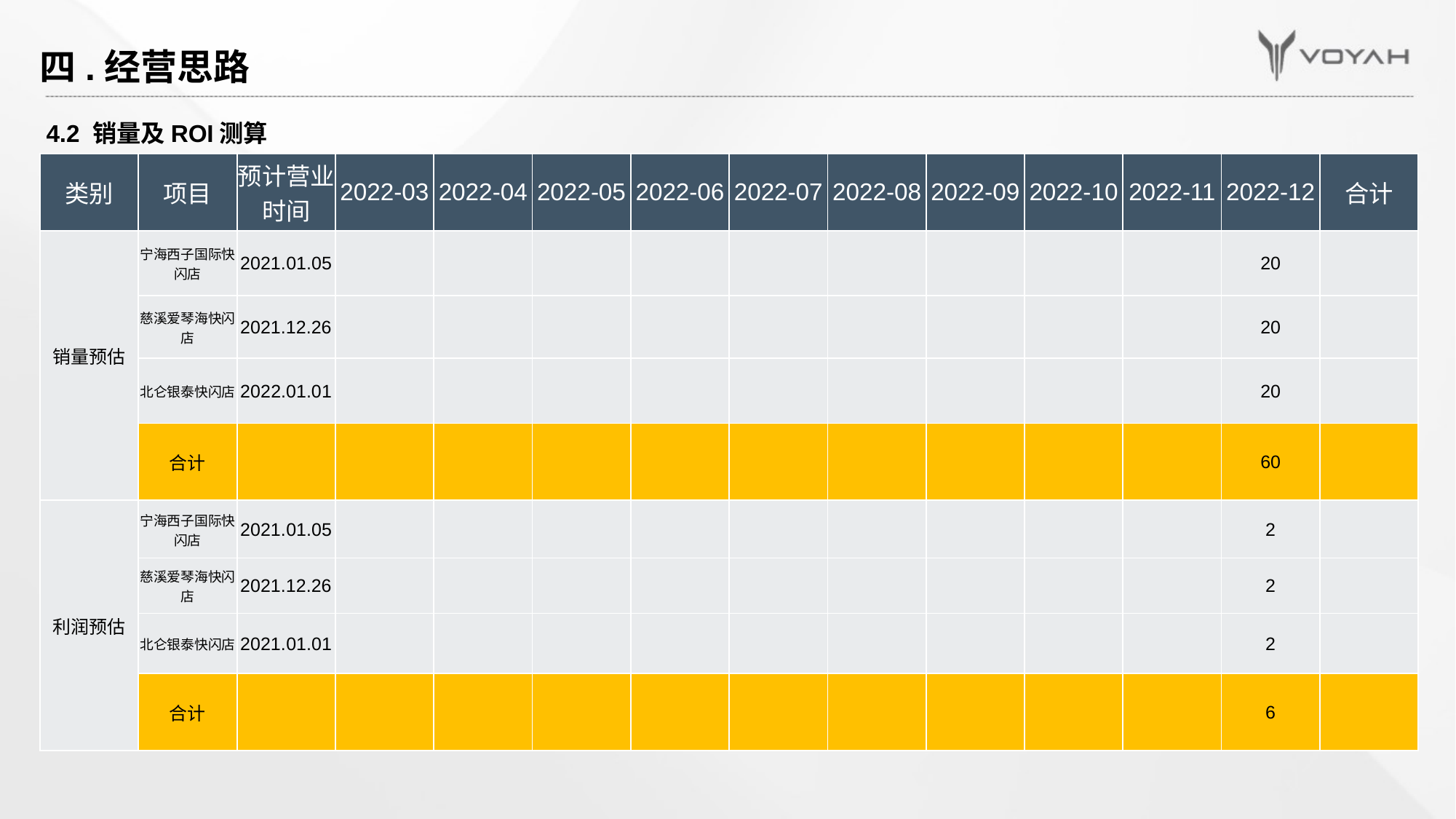

四.经营思路
# 4.2 销量及ROI测算
| 类别 | 项目 | 预计营业时间 | 2022-03 | 2022-04 | 2022-05 | 2022-06 | 2022-07 | 2022-08 | 2022-09 | 2022-10 | 2022-11 | 2022-12 | 合计 |
| --- | --- | --- | --- | --- | --- | --- | --- | --- | --- | --- | --- | --- | --- |
| 销量预估 | 宁海西子国际快闪店 | 2021.01.05 |  |  |  |  |  |  |  |  |  | 20 |  |
|  | 慈溪爱琴海快闪店 | 2021.12.26 |  |  |  |  |  |  |  |  |  | 20 |  |
|  | 北仑银泰快闪店 | 2022.01.01 |  |  |  |  |  |  |  |  |  | 20 |  |
|  | 合计 |  |  |  |  |  |  |  |  |  |  | 60 |  |
| 利润预估 | 宁海西子国际快闪店 | 2021.01.05 |  |  |  |  |  |  |  |  |  | 2 |  |
|  | 慈溪爱琴海快闪店 | 2021.12.26 |  |  |  |  |  |  |  |  |  | 2 |  |
|  | 北仑银泰快闪店 | 2021.01.01 |  |  |  |  |  |  |  |  |  | 2 |  |
|  | 合计 |  |  |  |  |  |  |  |  |  |  | 6 |  |